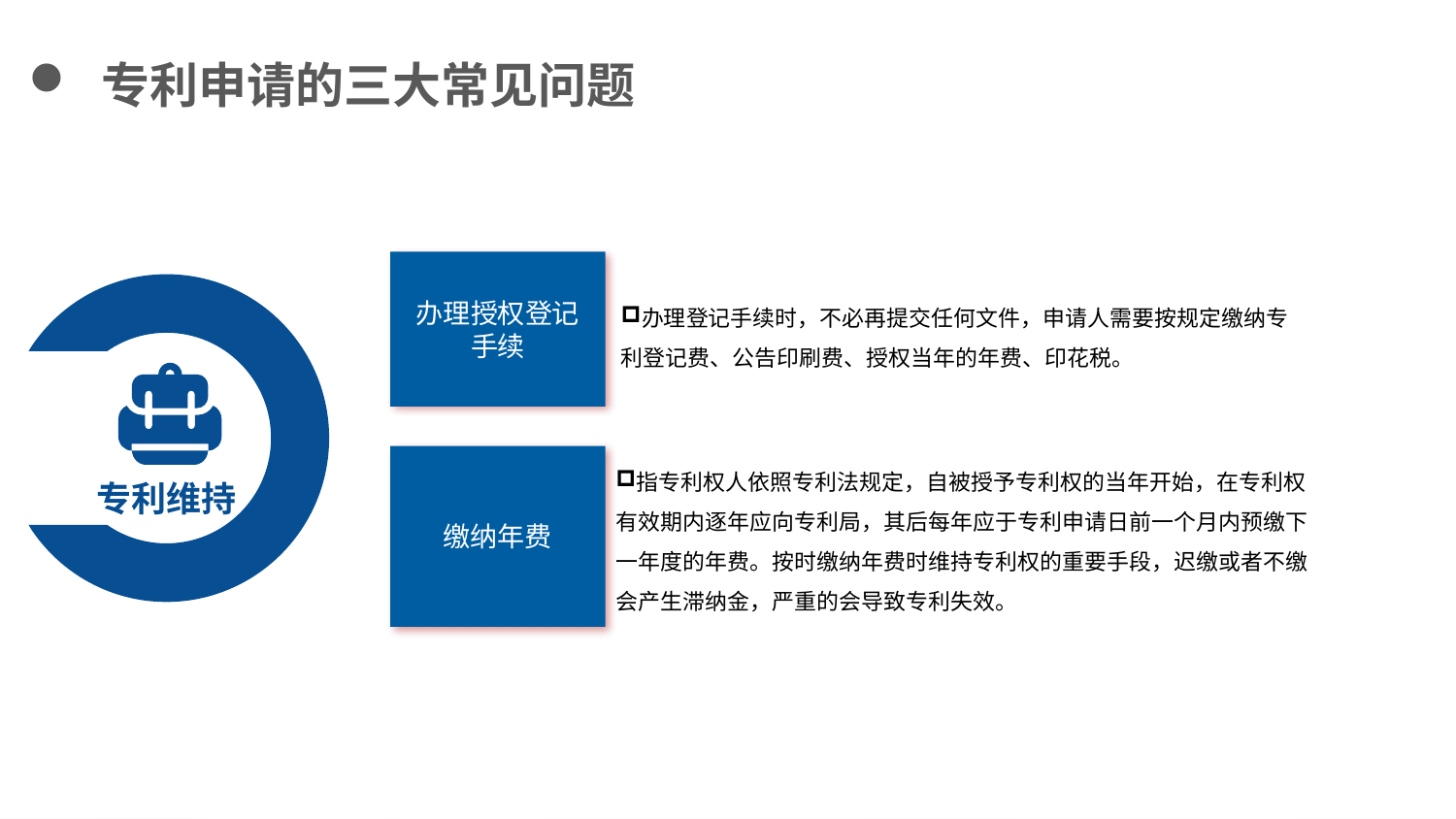

专利申请的三大常见问题
办理授权登记手续

办理登记手续时，不必再提交任何文件，申请人需要按规定缴纳专利登记费、公告印刷费、授权当年的年费、印花税。

缴纳年费
指专利权人依照专利法规定，自被授予专利权的当年开始，在专利权有效期内逐年应向专利局，其后每年应于专利申请日前一个月内预缴下一年度的年费。按时缴纳年费时维持专利权的重要手段，迟缴或者不缴会产生滞纳金，严重的会导致专利失效。
专利维持